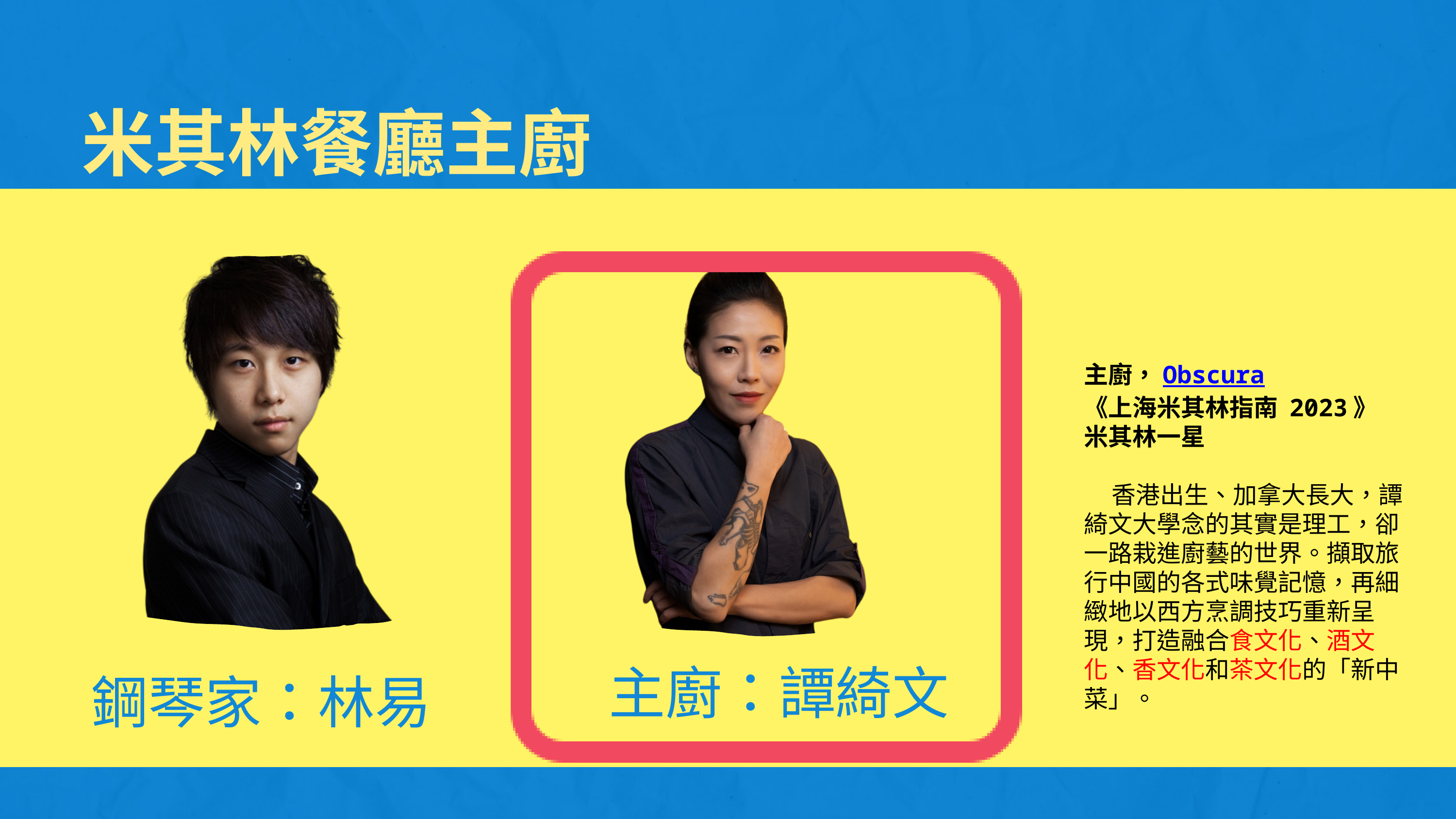

米其林餐廳主廚

主廚，Obscura
《上海米其林指南 2023》
米其林一星
    香港出生、加拿大長大，譚綺文大學念的其實是理工，卻一路栽進廚藝的世界。擷取旅行中國的各式味覺記憶，再細緻地以西方烹調技巧重新呈現，打造融合食文化、酒文化、香文化和茶文化的「新中菜」。
主廚：譚綺文
鋼琴家：林易